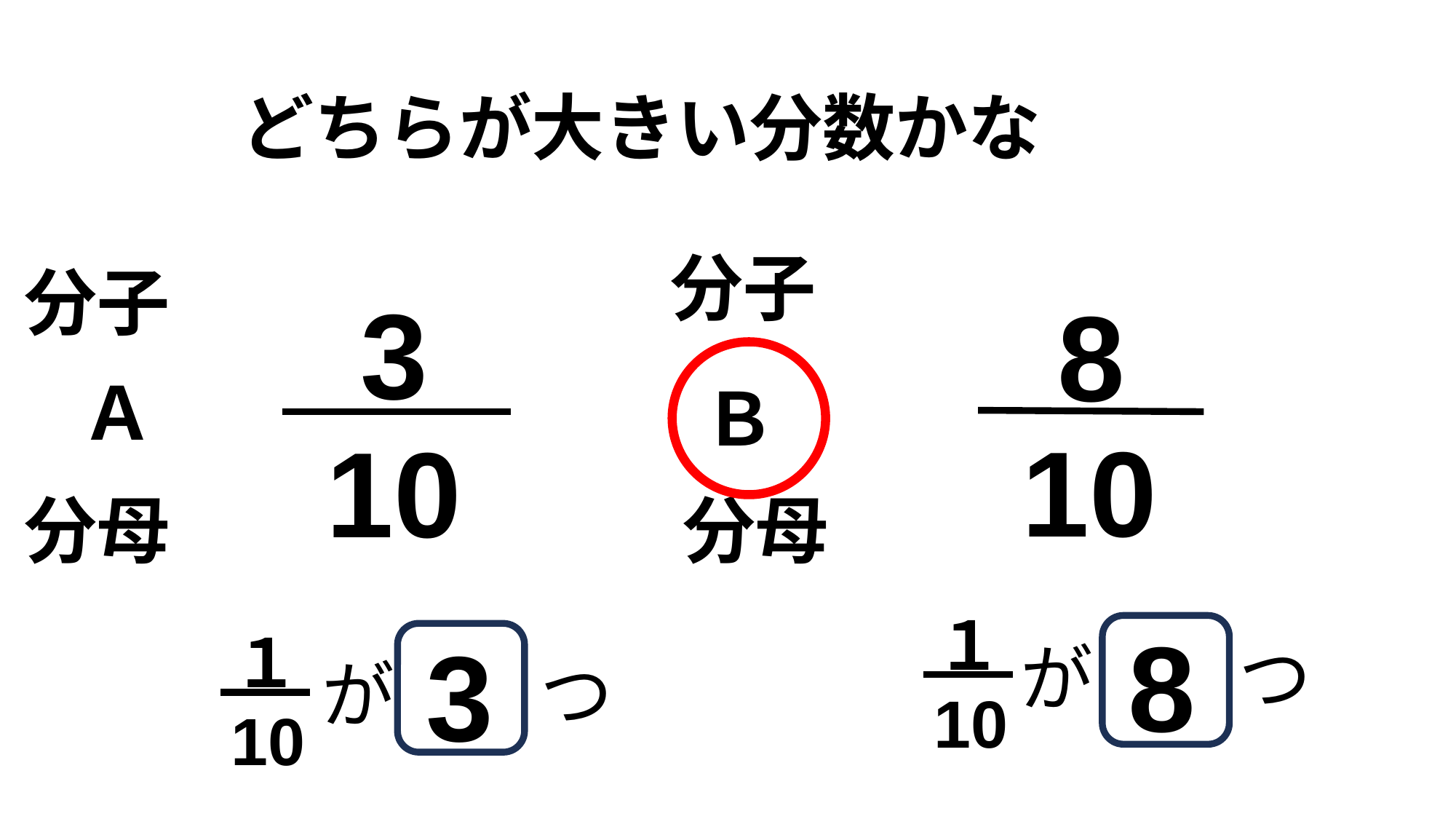

どちらが大きい分数かな
分子
分子
3
8

Ａ
Ｂ
10
10
分母
分母
１
8
3
１

が　　つ
が　　つ
10
10